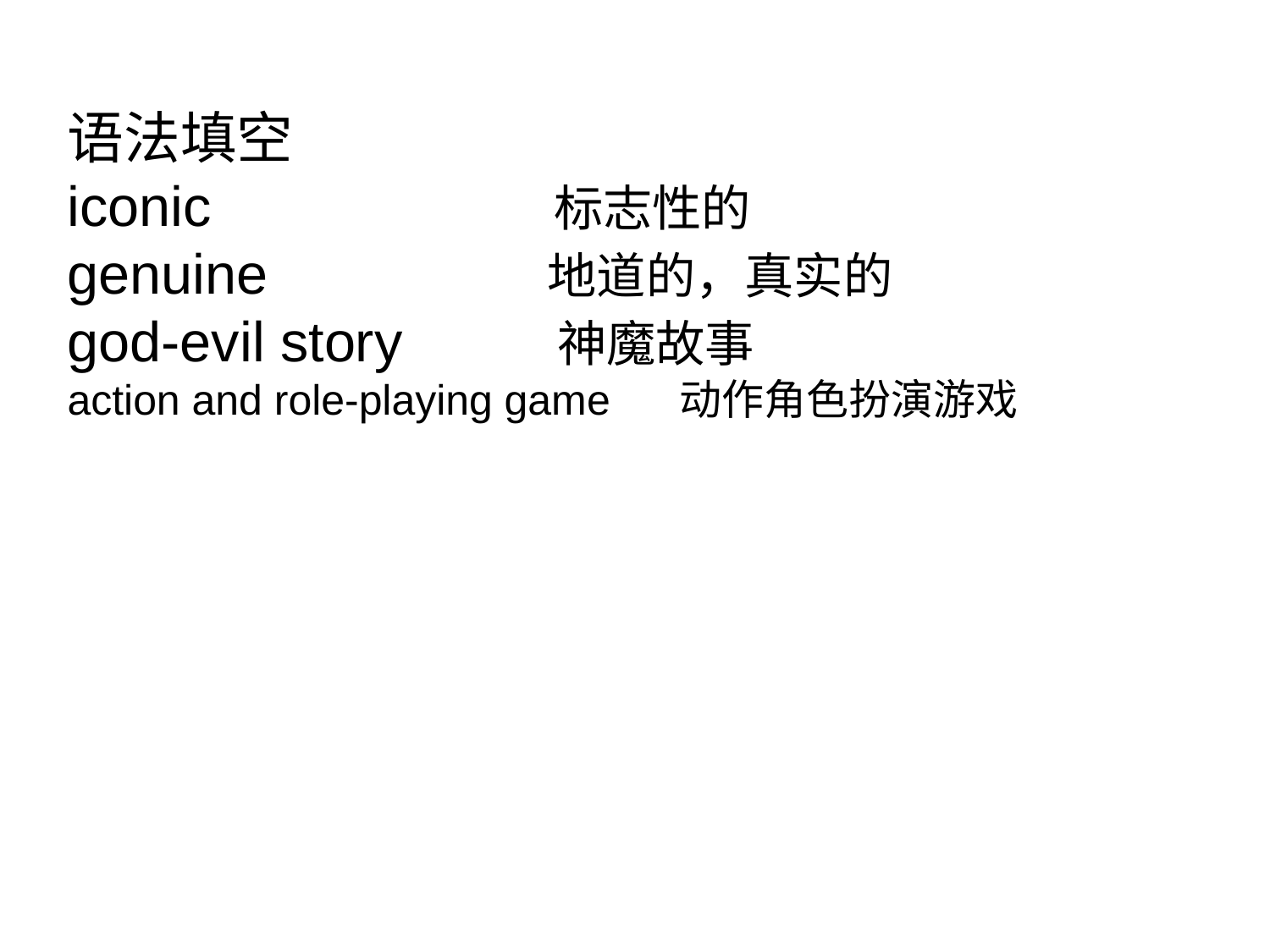

语法填空
iconic                     标志性的
genuine                 地道的，真实的
god-evil story         神魔故事
action and role-playing game     动作角色扮演游戏